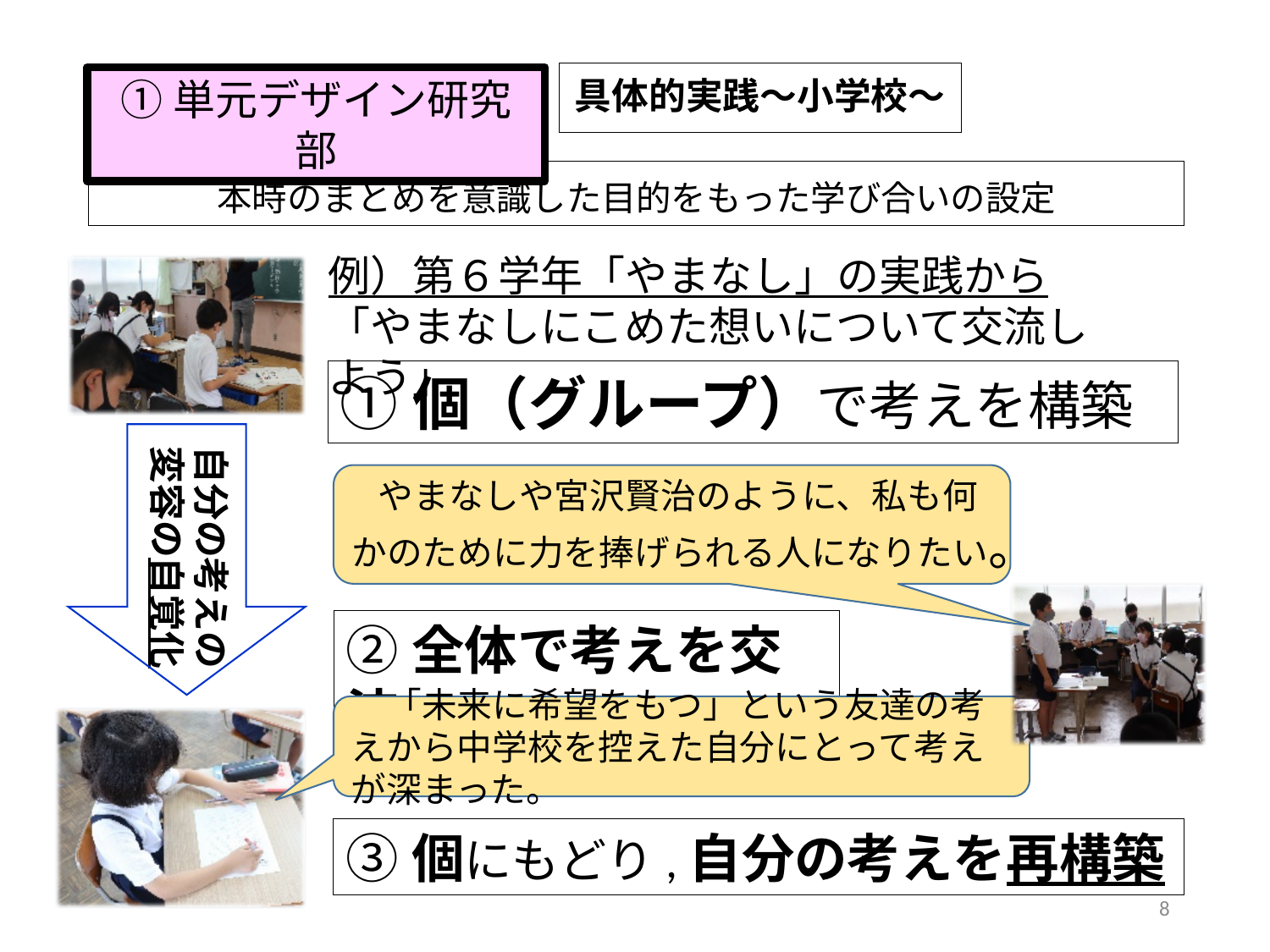

# 具体的実践～小学校～
①単元デザイン研究部
本時のまとめを意識した目的をもった学び合いの設定
例）第６学年「やまなし」の実践から
「やまなしにこめた想いについて交流しよう」

①個（グループ）で考えを構築

自分の考えの
変容の自覚化
　やまなしや宮沢賢治のように、私も何かのために力を捧げられる人になりたい。

②全体で考えを交流
　「未来に希望をもつ」という友達の考えから中学校を控えた自分にとって考えが深まった。

③個にもどり,自分の考えを再構築
8